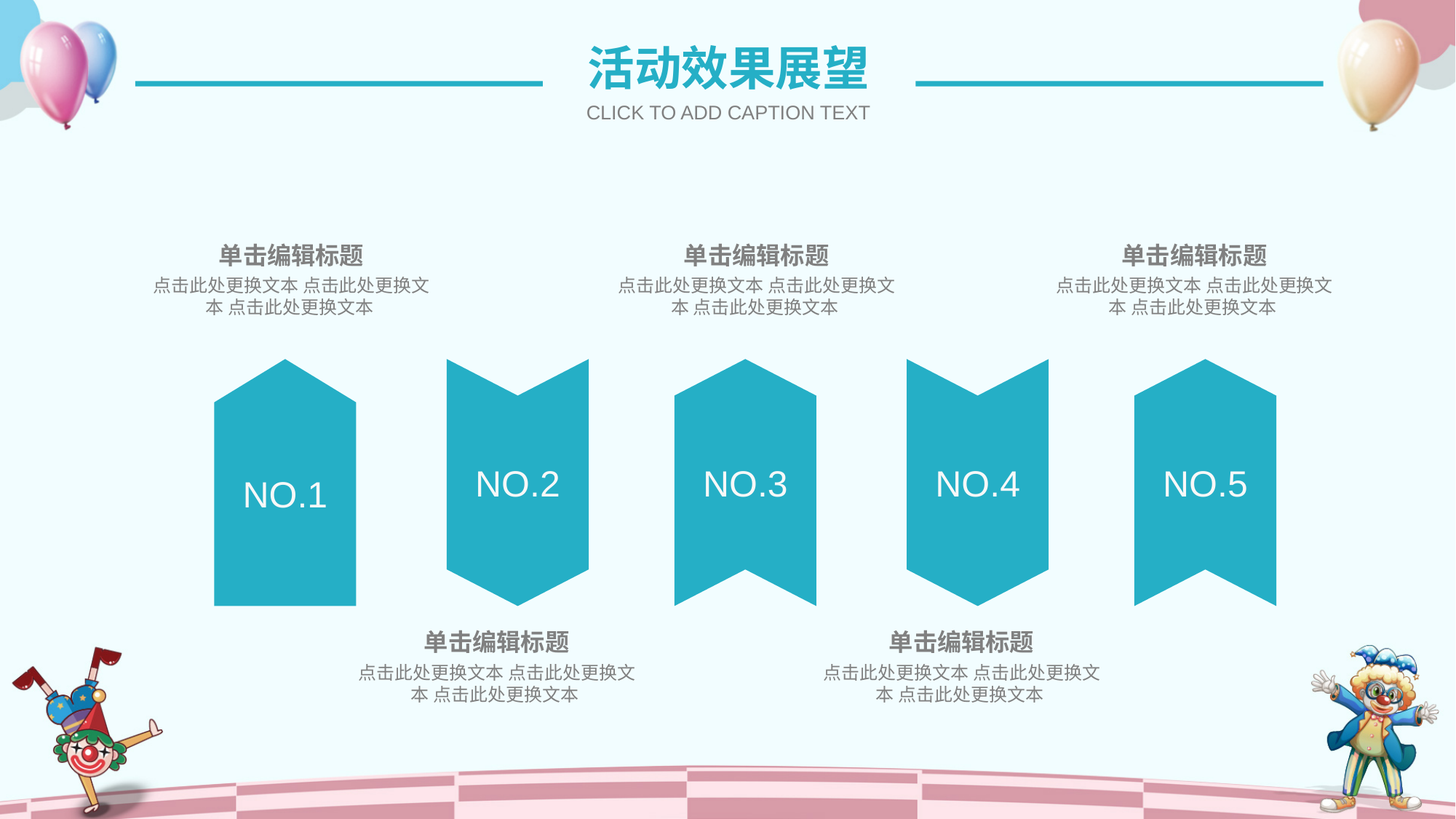

活动效果展望

CLICK TO ADD CAPTION TEXT
单击编辑标题
单击编辑标题
单击编辑标题
点击此处更换文本 点击此处更换文本 点击此处更换文本
点击此处更换文本 点击此处更换文本 点击此处更换文本
点击此处更换文本 点击此处更换文本 点击此处更换文本
NO.1
NO.2
NO.3
NO.4
NO.5
单击编辑标题
单击编辑标题
点击此处更换文本 点击此处更换文本 点击此处更换文本
点击此处更换文本 点击此处更换文本 点击此处更换文本